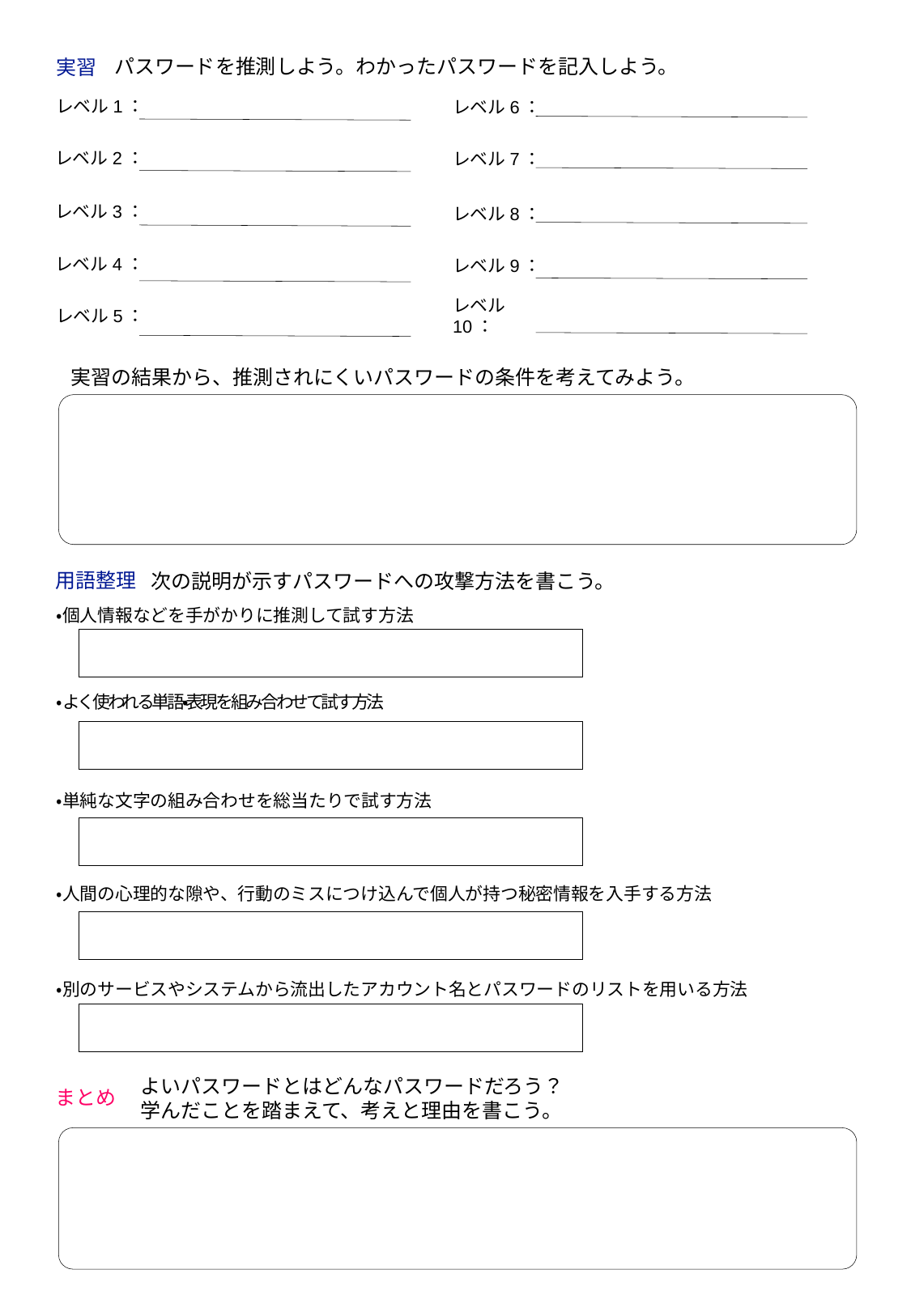

実習
パスワードを推測しよう。わかったパスワードを記入しよう。
レベル1：
レベル6：
レベル2：
レベル7：
レベル3：
レベル8：
レベル4：
レベル9：
レベル10：
レベル5：
実習の結果から、推測されにくいパスワードの条件を考えてみよう。

用語整理
次の説明が示すパスワードへの攻撃方法を書こう。
・個人情報などを手がかりに推測して試す方法

・よく使われる単語・表現を組み合わせて試す方法

・単純な文字の組み合わせを総当たりで試す方法

・人間の心理的な隙や、行動のミスにつけ込んで個人が持つ秘密情報を入手する方法

・別のサービスやシステムから流出したアカウント名とパスワードのリストを用いる方法

まとめ
よいパスワードとはどんなパスワードだろう？
学んだことを踏まえて、考えと理由を書こう。